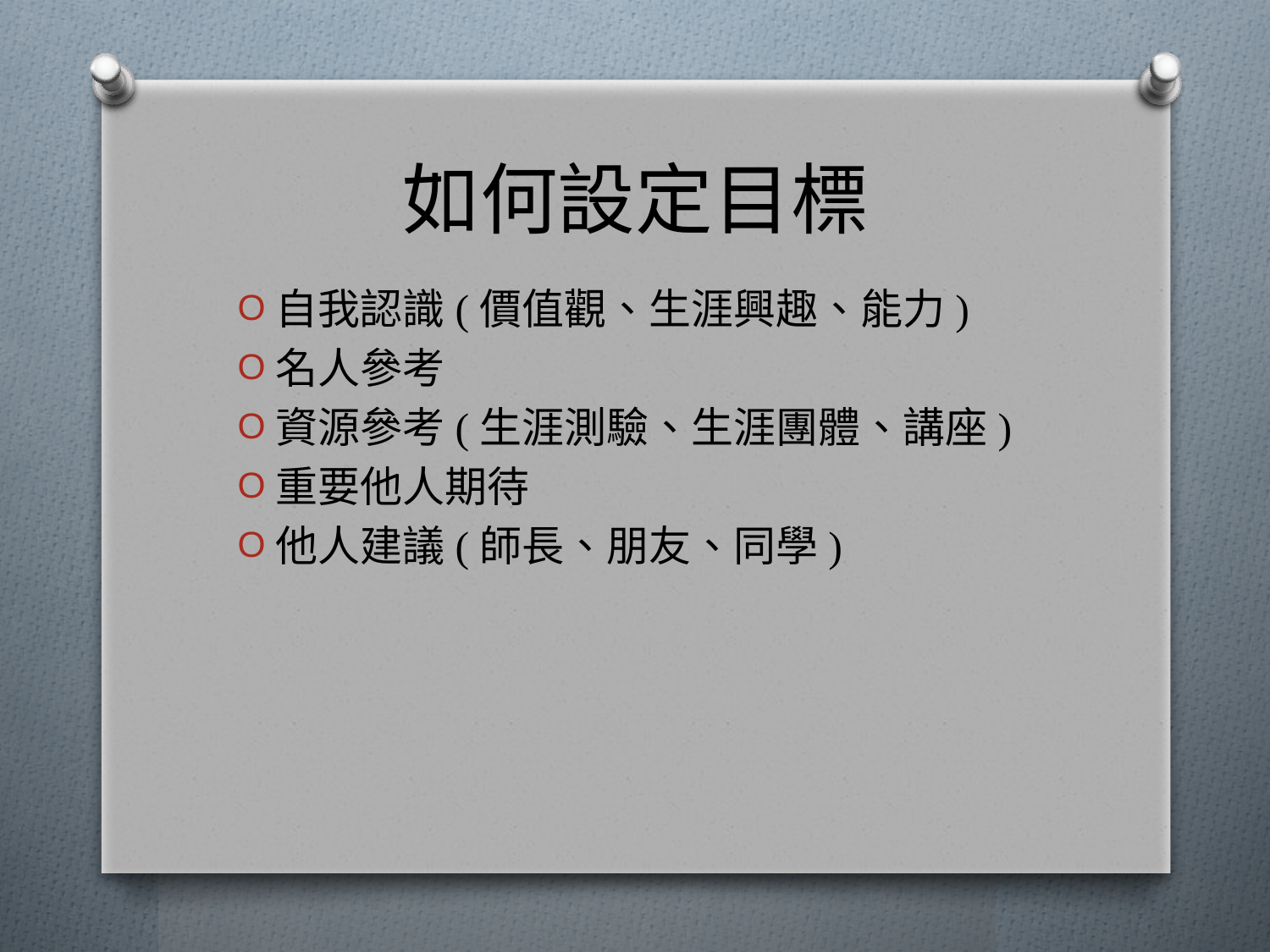

# 如何設定目標
自我認識(價值觀、生涯興趣、能力)
名人參考
資源參考(生涯測驗、生涯團體、講座)
重要他人期待
他人建議(師長、朋友、同學)